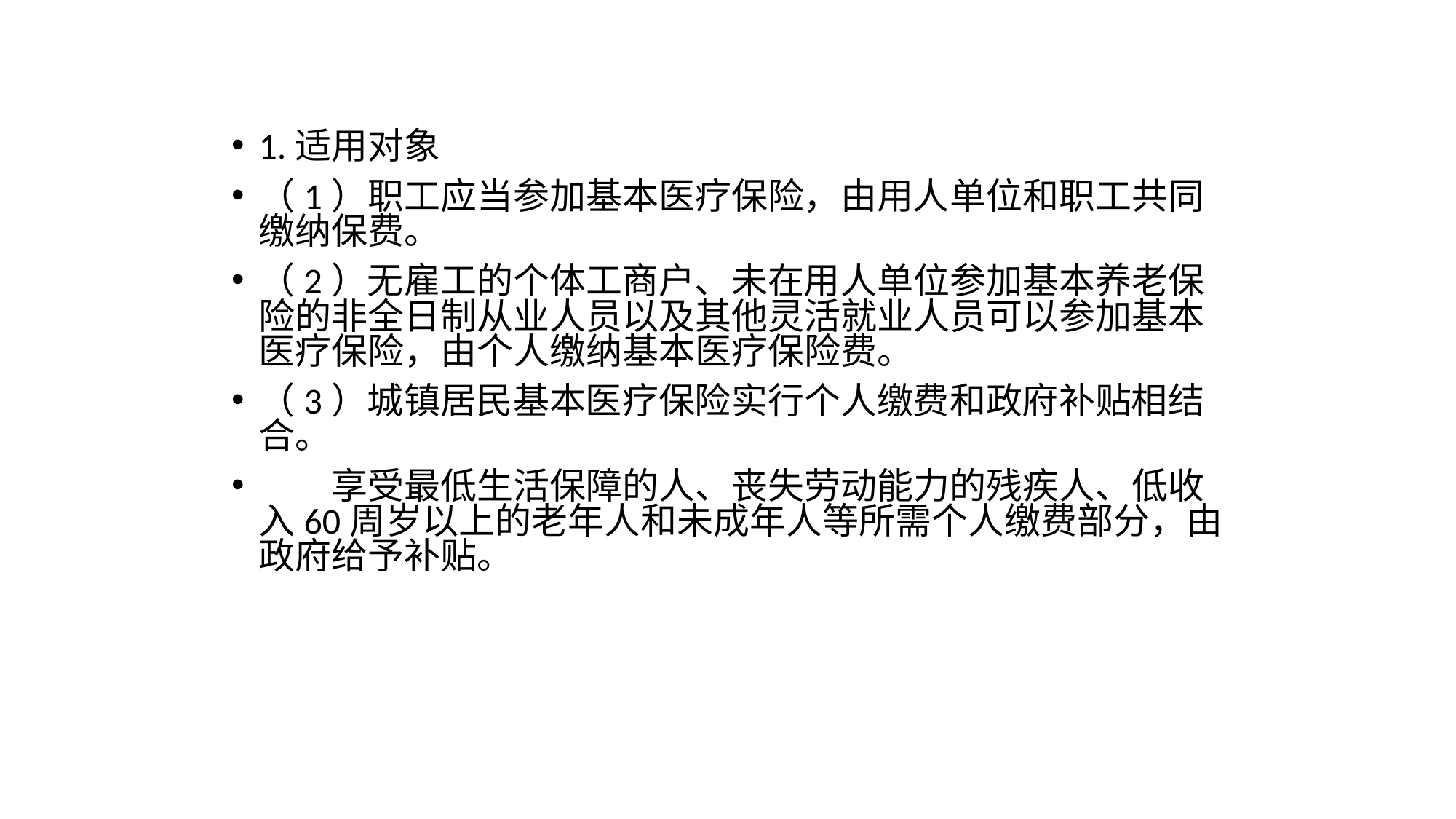

1.适用对象
（1）职工应当参加基本医疗保险，由用人单位和职工共同缴纳保费。
（2）无雇工的个体工商户、未在用人单位参加基本养老保险的非全日制从业人员以及其他灵活就业人员可以参加基本医疗保险，由个人缴纳基本医疗保险费。
（3）城镇居民基本医疗保险实行个人缴费和政府补贴相结合。
　　享受最低生活保障的人、丧失劳动能力的残疾人、低收入60周岁以上的老年人和未成年人等所需个人缴费部分，由政府给予补贴。